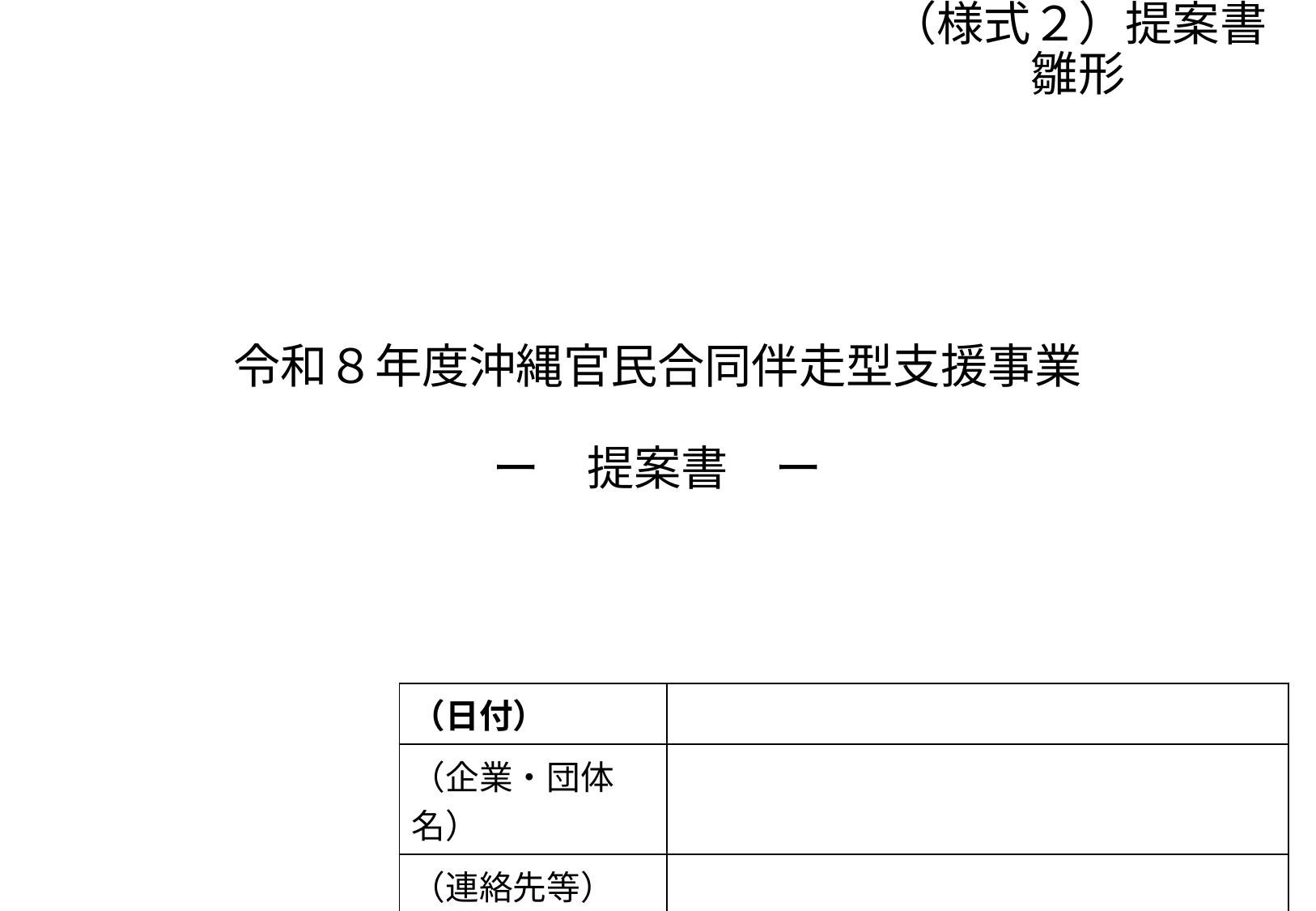

（様式２）提案書雛形
# 令和８年度沖縄官民合同伴走型支援事業 ー　提案書　ー
| （日付） |  |
| --- | --- |
| （企業・団体名） |  |
| （連絡先等） |  |